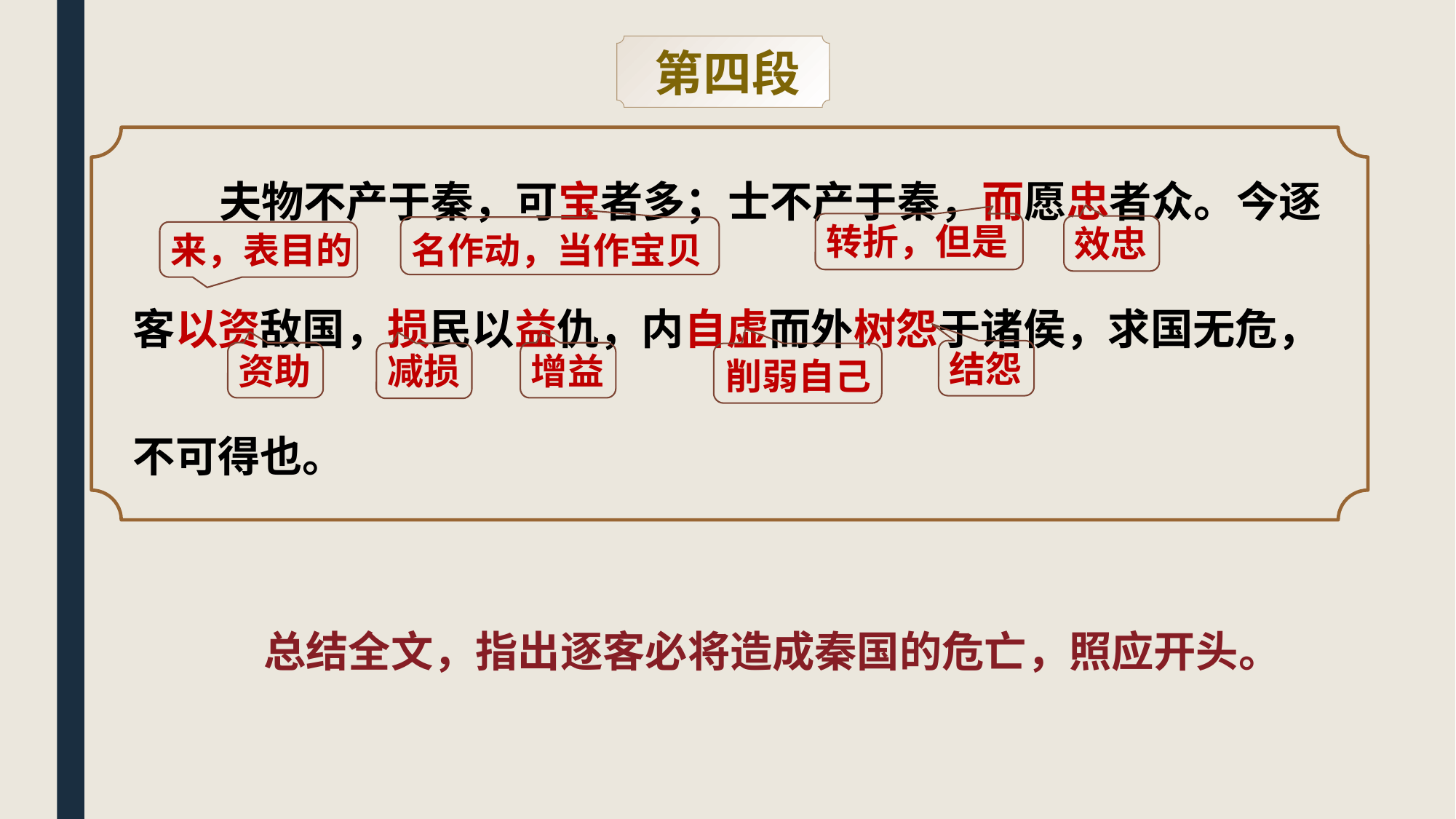

第四段
夫物不产于秦，可宝者多；士不产于秦，而愿忠者众。今逐客以资敌国，损民以益仇，内自虚而外树怨于诸侯，求国无危，不可得也。

转折，但是

效忠

名作动，当作宝贝
来，表目的

结怨

资助

增益

减损

削弱自己
总结全文，指出逐客必将造成秦国的危亡，照应开头。